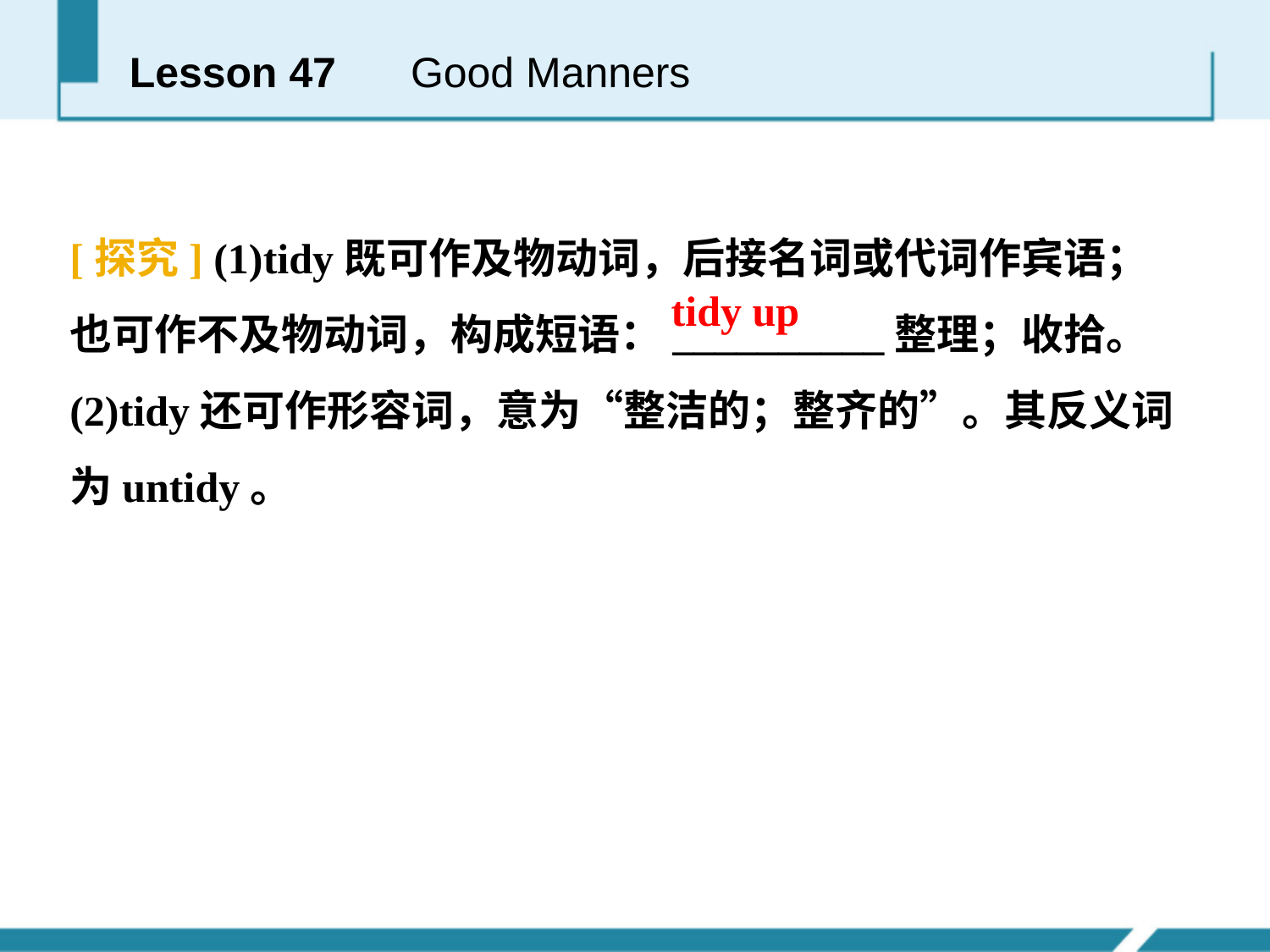

Lesson 47 　Good Manners

[探究] (1)tidy既可作及物动词，后接名词或代词作宾语；也可作不及物动词，构成短语：__________整理；收拾。
(2)tidy还可作形容词，意为“整洁的；整齐的”。其反义词为untidy。
tidy up